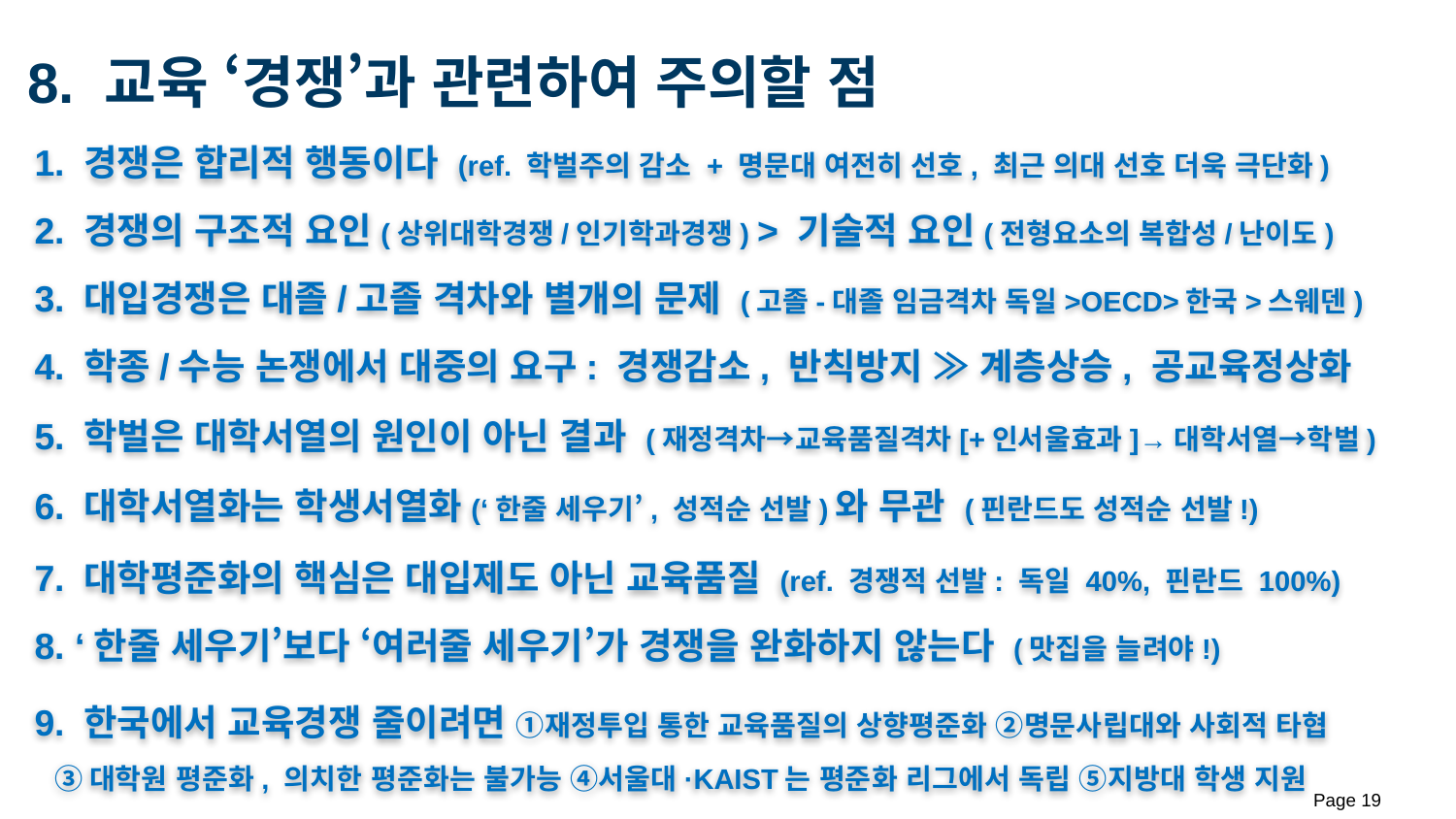

8. 교육 ‘경쟁’과 관련하여 주의할 점
  1. 경쟁은 합리적 행동이다 (ref. 학벌주의 감소 + 명문대 여전히 선호, 최근 의대 선호 더욱 극단화)
  2. 경쟁의 구조적 요인(상위대학경쟁/인기학과경쟁) > 기술적 요인(전형요소의 복합성/난이도)
  3. 대입경쟁은 대졸/고졸 격차와 별개의 문제 (고졸-대졸 임금격차 독일>OECD>한국>스웨덴)
  4. 학종/수능 논쟁에서 대중의 요구: 경쟁감소, 반칙방지 ≫ 계층상승, 공교육정상화
  5. 학벌은 대학서열의 원인이 아닌 결과 (재정격차→교육품질격차[+인서울효과]→대학서열→학벌)
  6. 대학서열화는 학생서열화(‘한줄 세우기’, 성적순 선발)와 무관 (핀란드도 성적순 선발!)
  7. 대학평준화의 핵심은 대입제도 아닌 교육품질 (ref. 경쟁적 선발: 독일 40%, 핀란드 100%)
  8. ‘한줄 세우기’보다 ‘여러줄 세우기’가 경쟁을 완화하지 않는다 (맛집을 늘려야!)
  9. 한국에서 교육경쟁 줄이려면 ①재정투입 통한 교육품질의 상향평준화 ②명문사립대와 사회적 타협
     ③대학원 평준화, 의치한 평준화는 불가능 ④서울대·KAIST는 평준화 리그에서 독립 ⑤지방대 학생 지원
Page 19